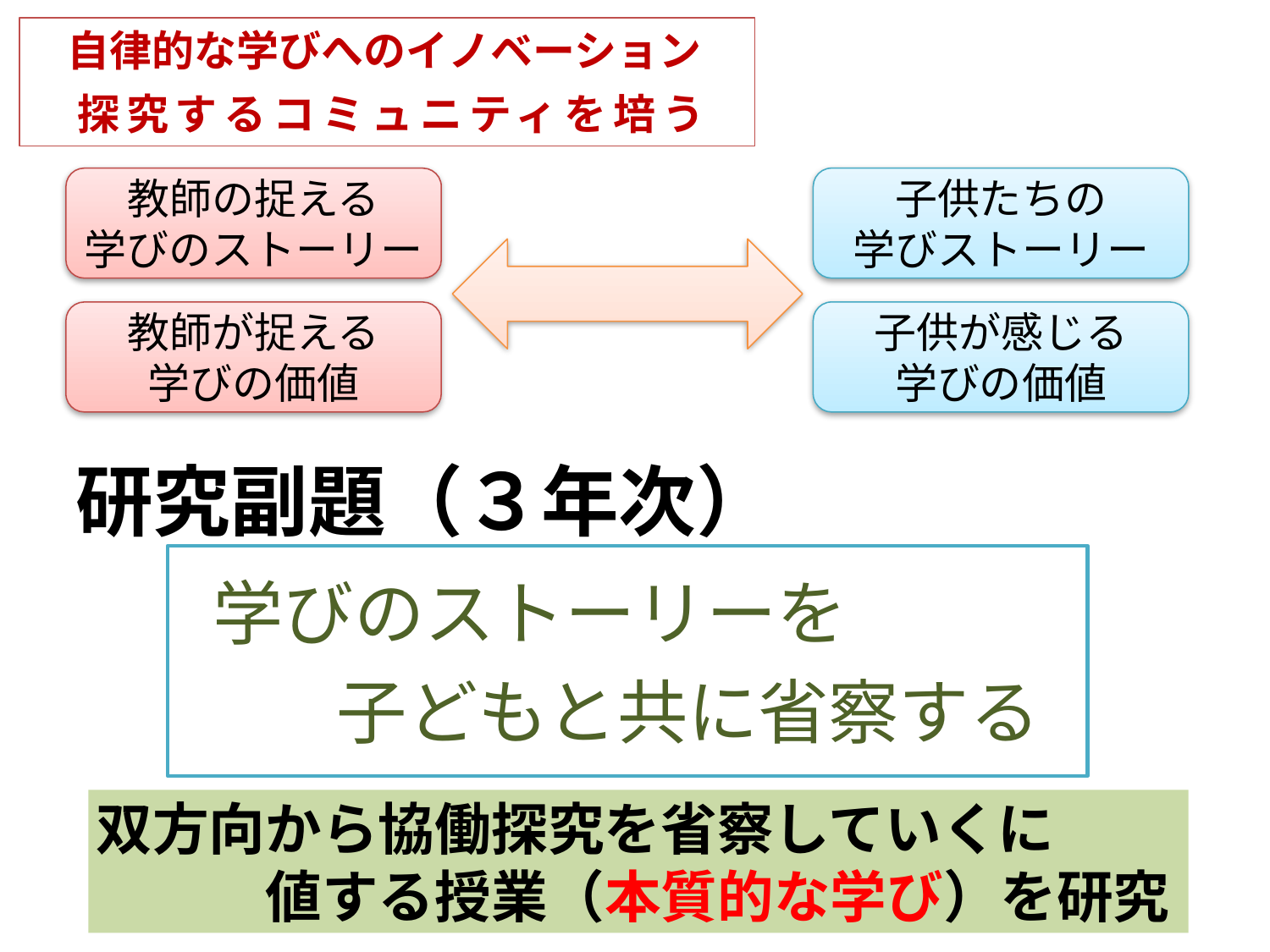

自律的な学びへのイノベーション
  探究するコミュニティを培う
教師の捉える
学びのストーリー
子供たちの
学びストーリー

教師が捉える
学びの価値
子供が感じる
学びの価値
# 研究副題（３年次）
 学びのストーリーを
　　 子どもと共に省察する
双方向から協働探究を省察していくに
　　　値する授業（本質的な学び）を研究